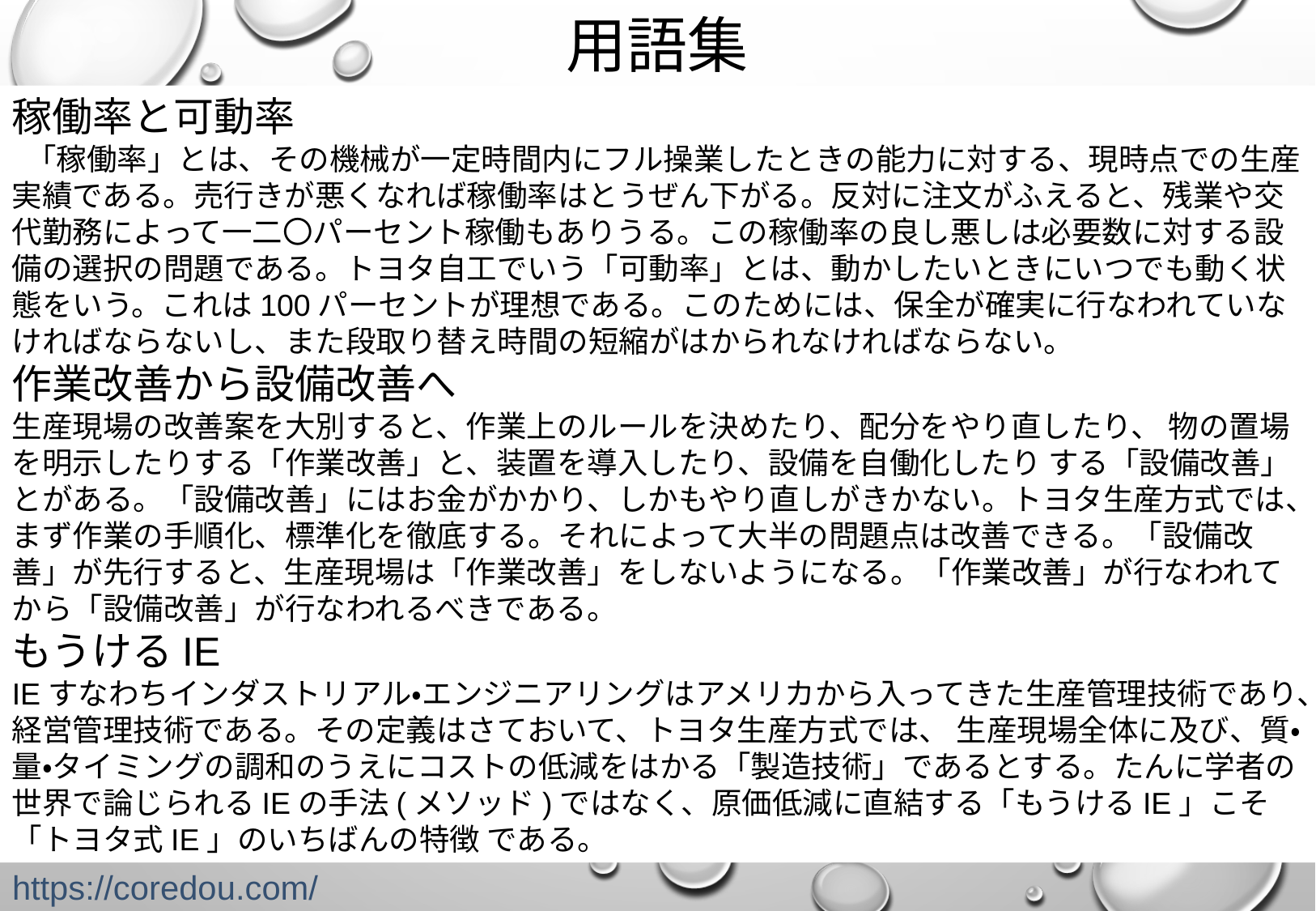

# 用語集
稼働率と可動率
 「稼働率」とは、その機械が一定時間内にフル操業したときの能力に対する、現時点での生産実績である。売行きが悪くなれば稼働率はとうぜん下がる。反対に注文がふえると、残業や交代勤務によって一二〇パーセント稼働もありうる。この稼働率の良し悪しは必要数に対する設備の選択の問題である。トヨタ自工でいう「可動率」とは、動かしたいときにいつでも動く状態をいう。これは100パーセントが理想である。このためには、保全が確実に行なわれていなければならないし、また段取り替え時間の短縮がはかられなければならない。
作業改善から設備改善へ
生産現場の改善案を大別すると、作業上のルールを決めたり、配分をやり直したり、 物の置場を明示したりする「作業改善」と、装置を導入したり、設備を自働化したり する「設備改善」とがある。「設備改善」にはお金がかかり、しかもやり直しがきかない。トヨタ生産方式では、まず作業の手順化、標準化を徹底する。それによって大半の問題点は改善できる。「設備改善」が先行すると、生産現場は「作業改善」をしないようになる。「作業改善」が行なわれてから「設備改善」が行なわれるべきである。
もうけるIE
IEすなわちインダストリアル・エンジニアリングはアメリカから入ってきた生産管理技術であり、経営管理技術である。その定義はさておいて、トヨタ生産方式では、 生産現場全体に及び、質・量・タイミングの調和のうえにコストの低減をはかる「製造技術」であるとする。たんに学者の世界で論じられるIEの手法(メソッド)ではなく、原価低減に直結する「もうけるIE」こそ「トヨタ式IE」のいちばんの特徴 である。
https://coredou.com/